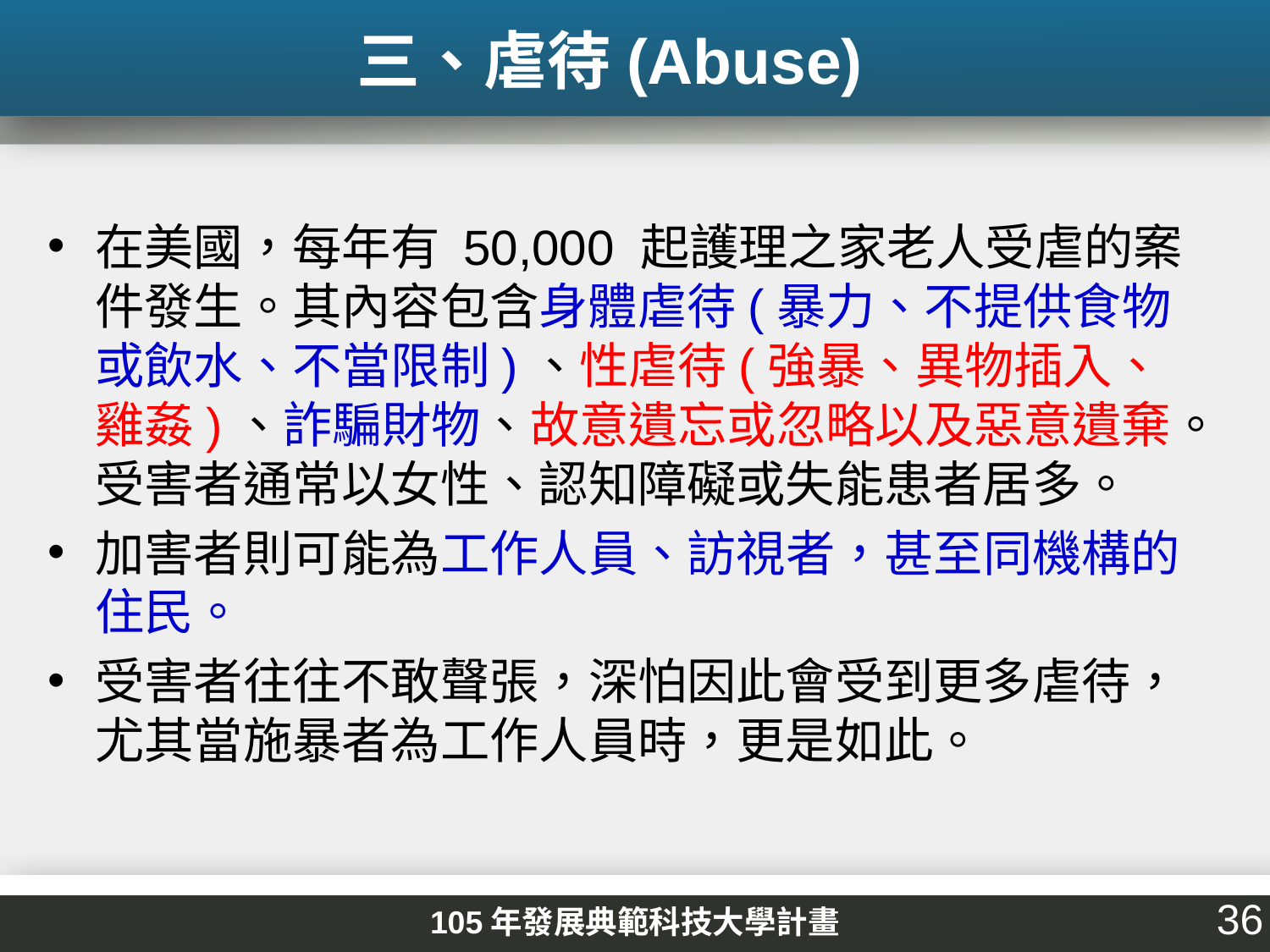

三、虐待(Abuse)
在美國，每年有 50,000 起護理之家老人受虐的案件發生。其內容包含身體虐待(暴力、不提供食物或飲水、不當限制)、性虐待(強暴、異物插入、雞姦)、詐騙財物、故意遺忘或忽略以及惡意遺棄。受害者通常以女性、認知障礙或失能患者居多。
加害者則可能為工作人員、訪視者，甚至同機構的住民。
受害者往往不敢聲張，深怕因此會受到更多虐待，尤其當施暴者為工作人員時，更是如此。